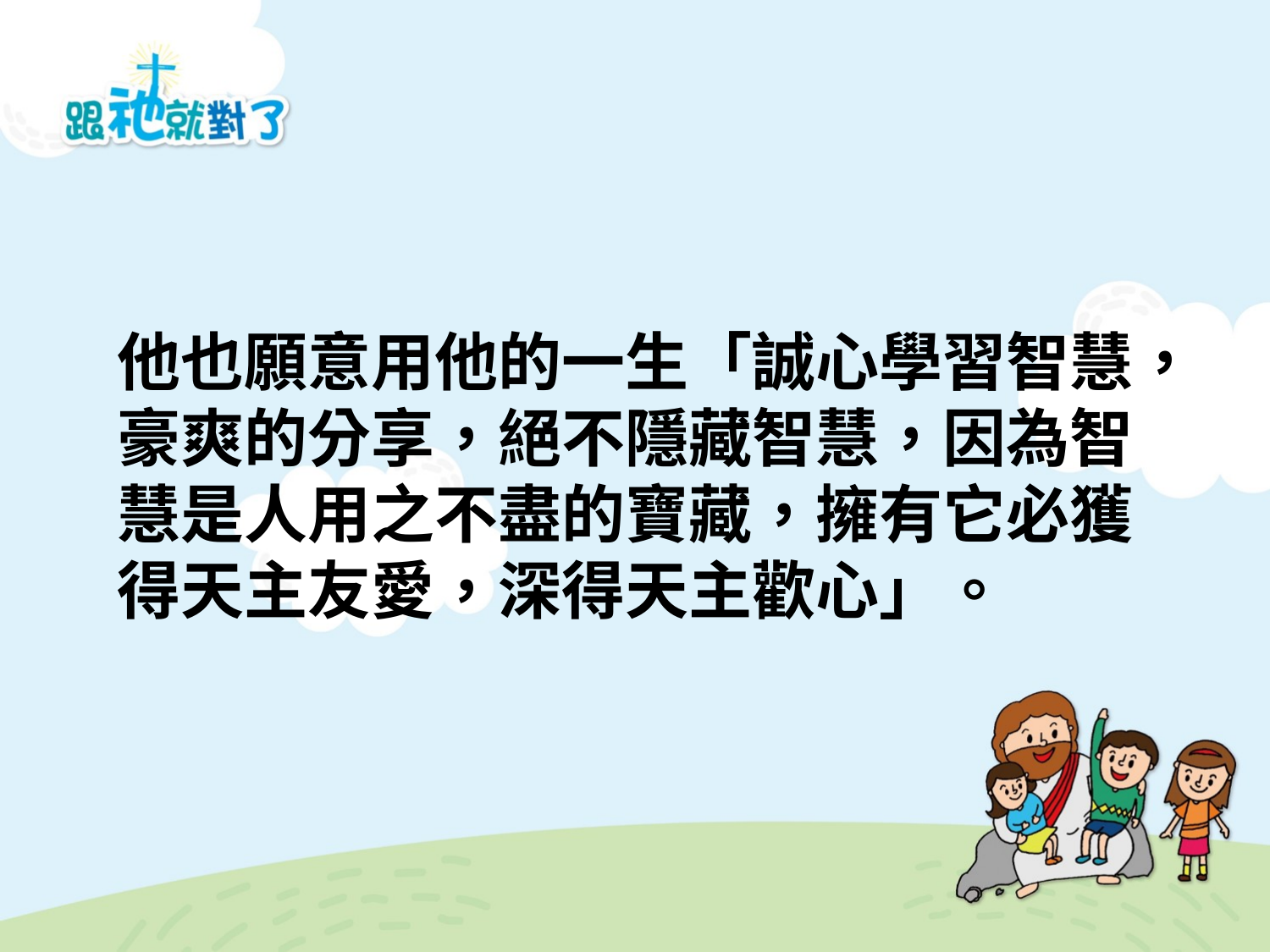

他也願意用他的一生「誠心學習智慧，豪爽的分享，絕不隱藏智慧，因為智慧是人用之不盡的寶藏，擁有它必獲得天主友愛，深得天主歡心」。